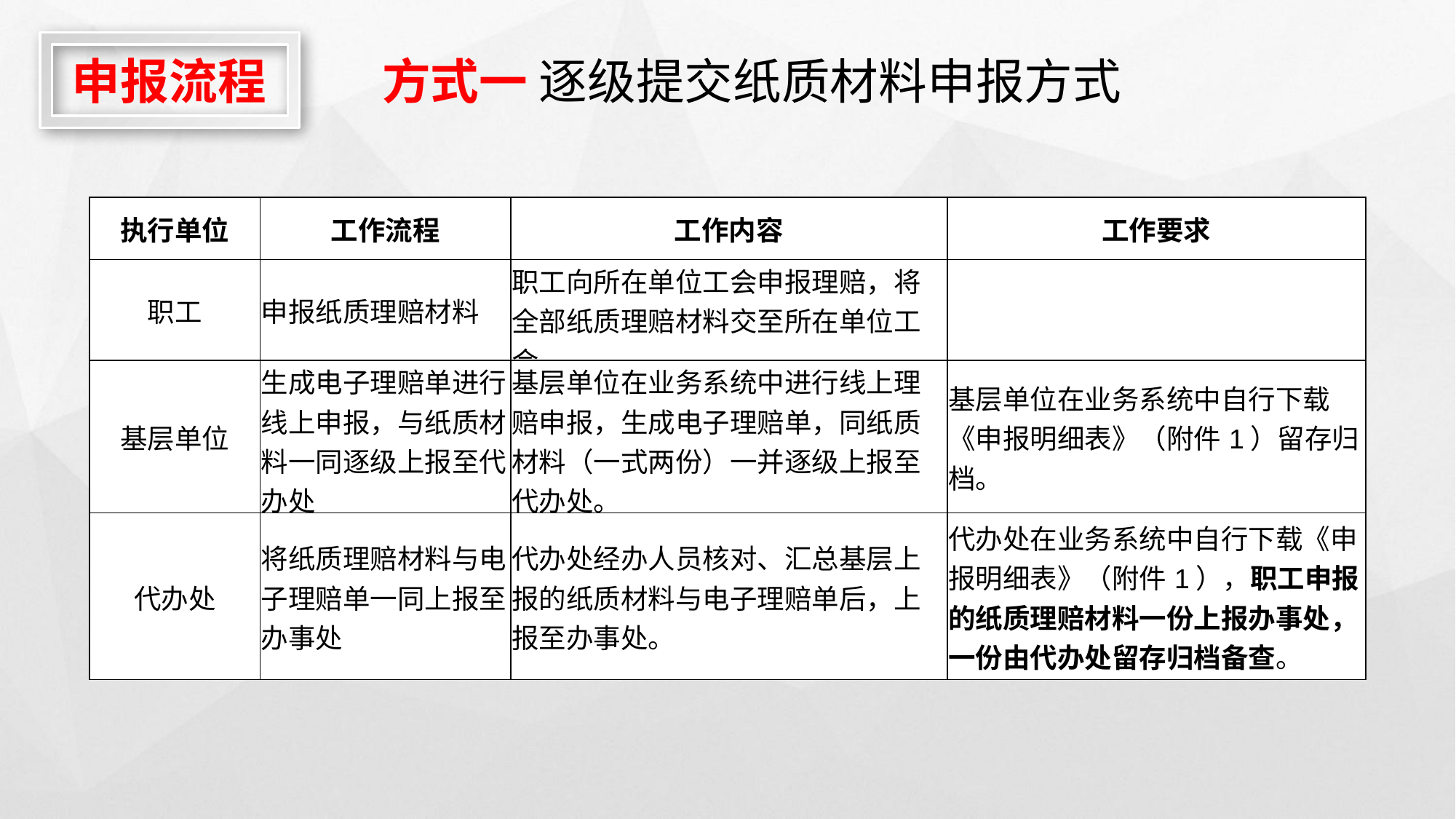

申报流程
  方式一 逐级提交纸质材料申报方式
| 执行单位 | 工作流程 | 工作内容 | 工作要求 |
| --- | --- | --- | --- |
| 职工 | 申报纸质理赔材料 | 职工向所在单位工会申报理赔，将全部纸质理赔材料交至所在单位工会。 |  |
| 基层单位 | 生成电子理赔单进行线上申报，与纸质材料一同逐级上报至代办处 | 基层单位在业务系统中进行线上理赔申报，生成电子理赔单，同纸质材料（一式两份）一并逐级上报至代办处。 | 基层单位在业务系统中自行下载《申报明细表》（附件1）留存归档。 |
| 代办处 | 将纸质理赔材料与电子理赔单一同上报至办事处 | 代办处经办人员核对、汇总基层上报的纸质材料与电子理赔单后，上报至办事处。 | 代办处在业务系统中自行下载《申报明细表》（附件1），职工申报的纸质理赔材料一份上报办事处，一份由代办处留存归档备查。 |